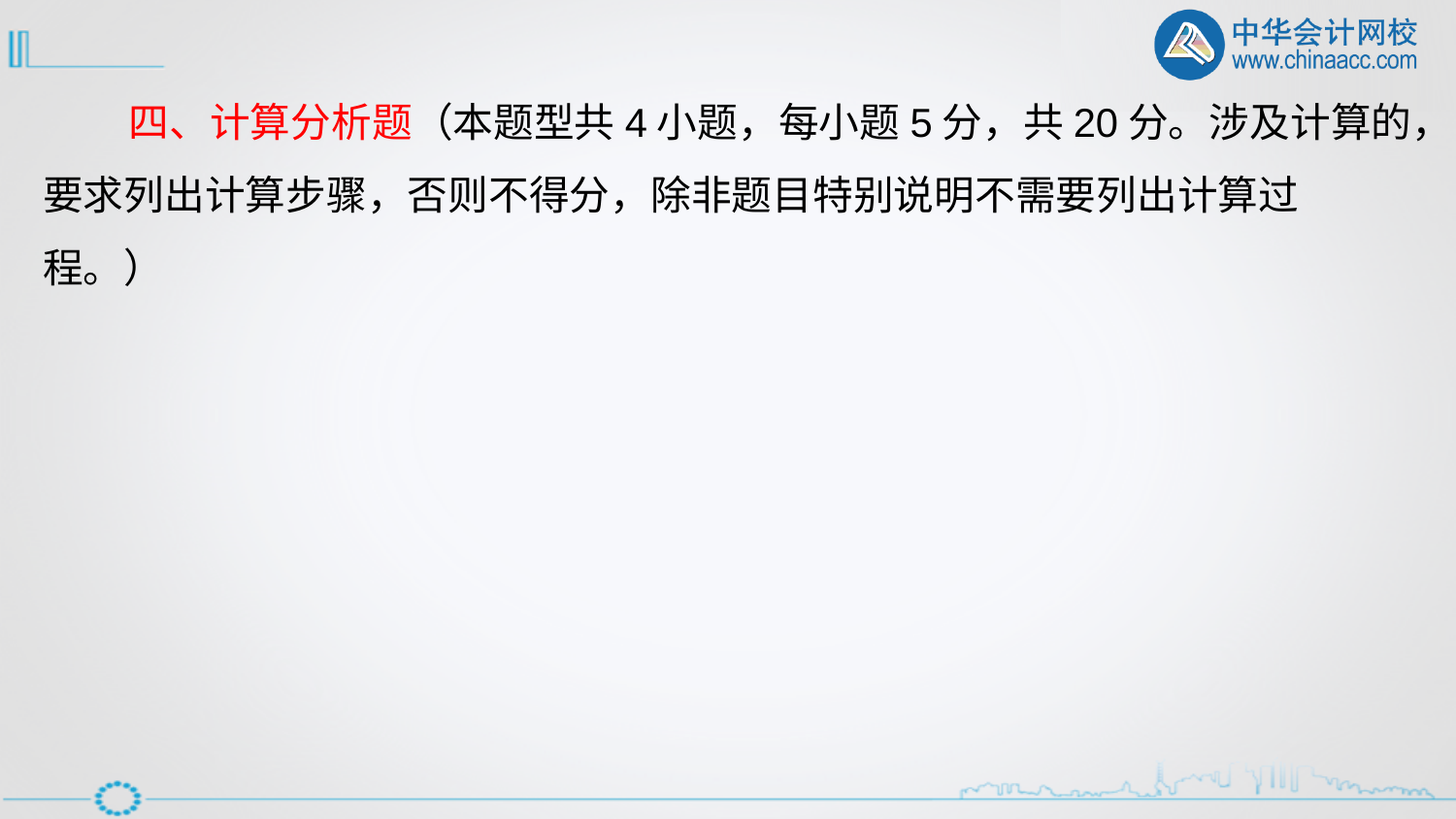

四、计算分析题（本题型共4小题，每小题5分，共20分。涉及计算的，要求列出计算步骤，否则不得分，除非题目特别说明不需要列出计算过程。）